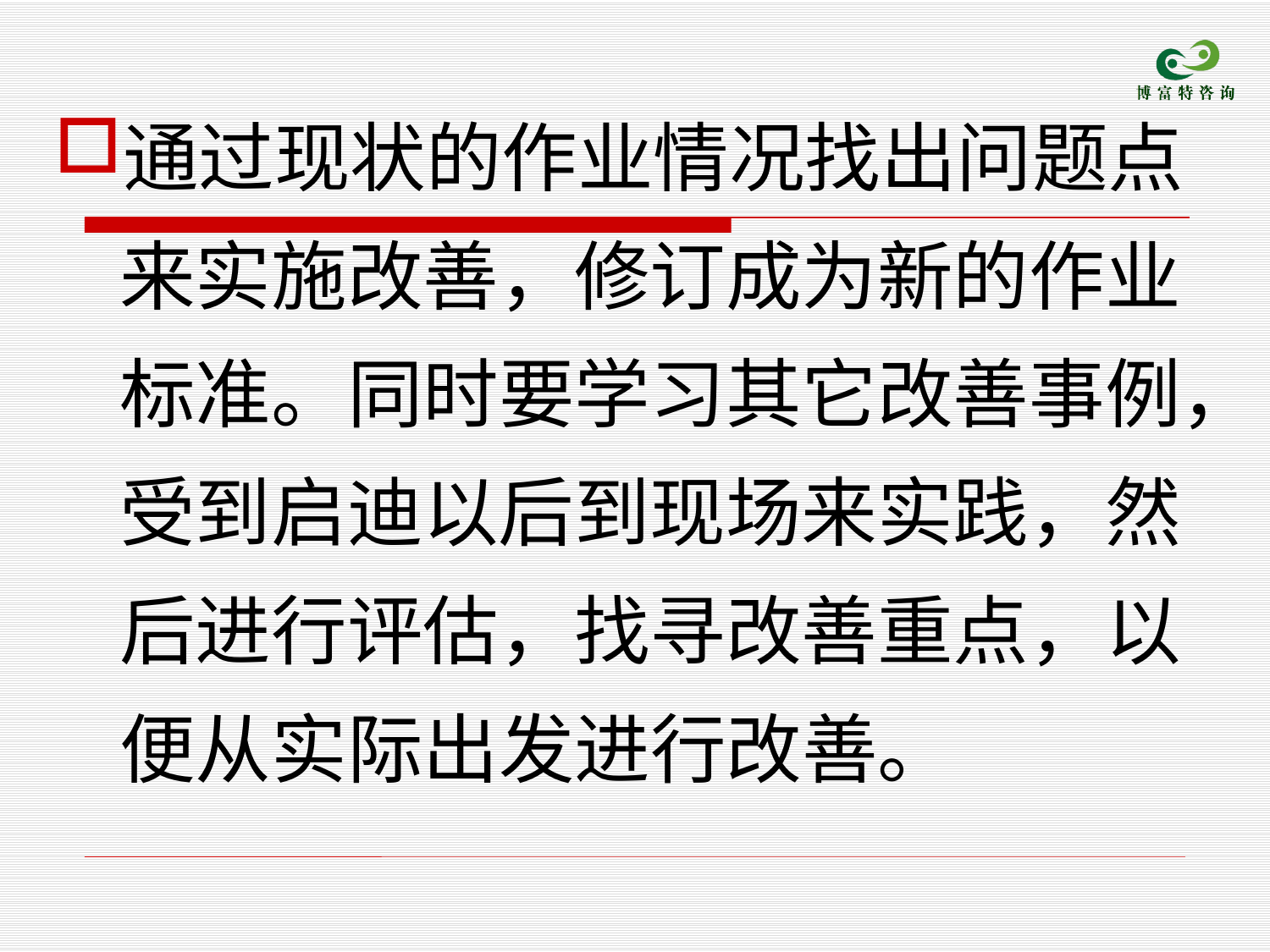

通过现状的作业情况找出问题点来实施改善，修订成为新的作业标准。同时要学习其它改善事例，受到启迪以后到现场来实践，然后进行评估，找寻改善重点，以便从实际出发进行改善。
605